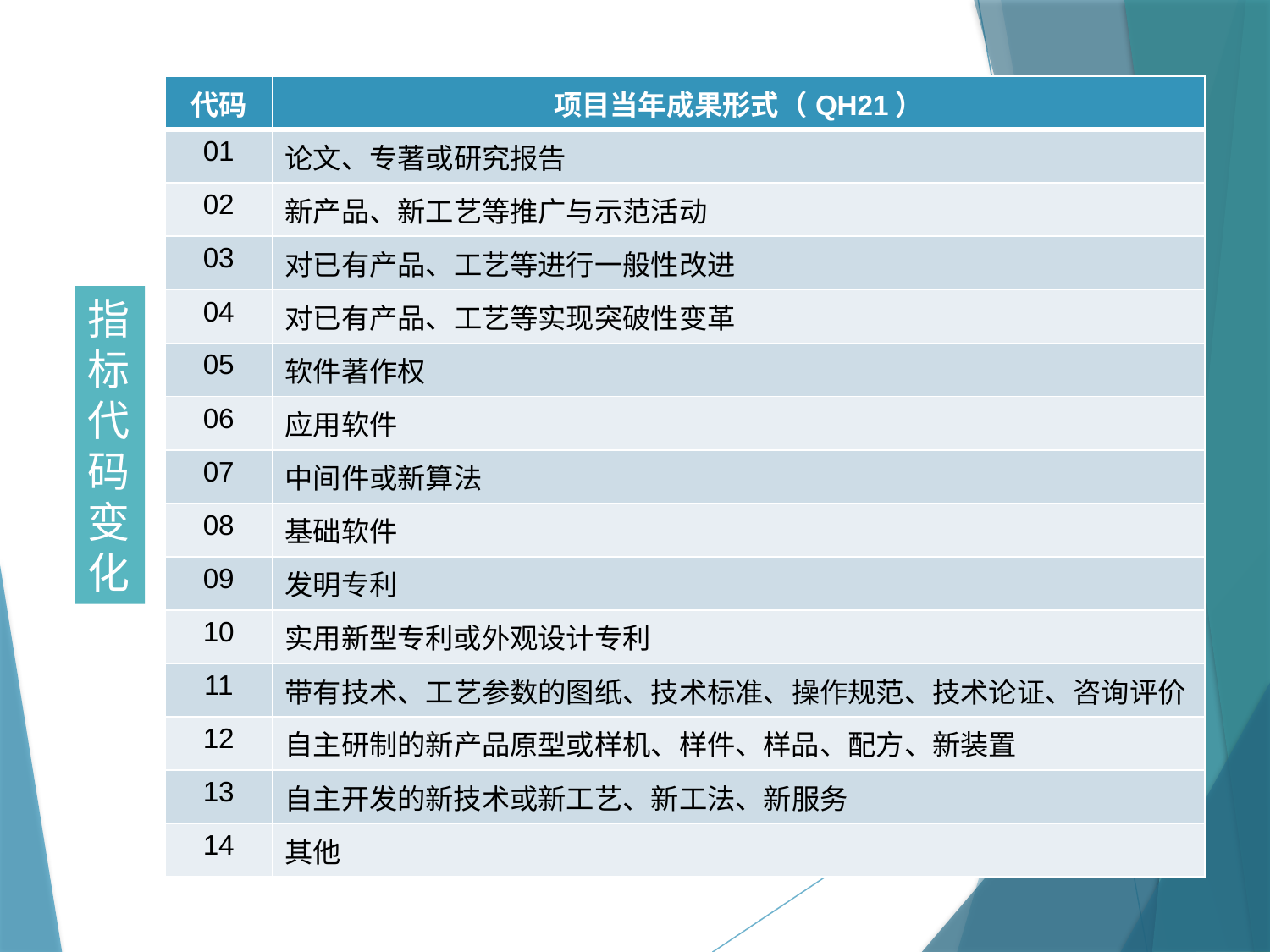

| 代码 | 项目当年成果形式（QH21） |
| --- | --- |
| 01 | 论文、专著或研究报告 |
| 02 | 新产品、新工艺等推广与示范活动 |
| 03 | 对已有产品、工艺等进行一般性改进 |
| 04 | 对已有产品、工艺等实现突破性变革 |
| 05 | 软件著作权 |
| 06 | 应用软件 |
| 07 | 中间件或新算法 |
| 08 | 基础软件 |
| 09 | 发明专利 |
| 10 | 实用新型专利或外观设计专利 |
| 11 | 带有技术、工艺参数的图纸、技术标准、操作规范、技术论证、咨询评价 |
| 12 | 自主研制的新产品原型或样机、样件、样品、配方、新装置 |
| 13 | 自主开发的新技术或新工艺、新工法、新服务 |
| 14 | 其他 |
# 指标代码变化